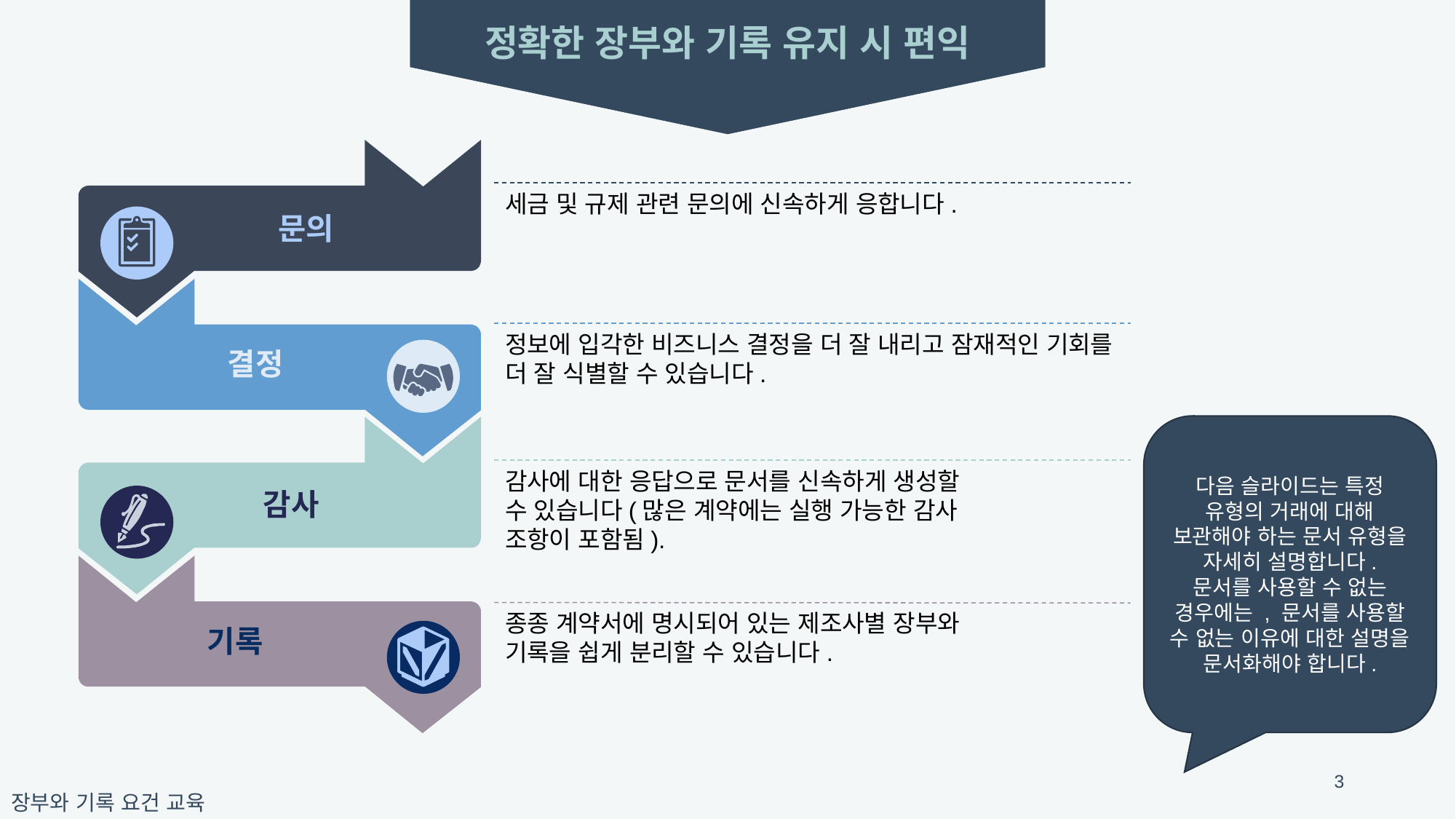

정확한 장부와 기록 유지 시 편익

문의

결정

감사

기록
세금 및 규제 관련 문의에 신속하게 응합니다.
정보에 입각한 비즈니스 결정을 더 잘 내리고 잠재적인 기회를 더 잘 식별할 수 있습니다.
감사에 대한 응답으로 문서를 신속하게 생성할
수 있습니다(많은 계약에는 실행 가능한 감사
조항이 포함됨).
종종 계약서에 명시되어 있는 제조사별 장부와
기록을 쉽게 분리할 수 있습니다.

다음 슬라이드는 특정 유형의 거래에 대해 보관해야 하는 문서 유형을 자세히 설명합니다. 문서를 사용할 수 없는 경우에는 , 문서를 사용할 수 없는 이유에 대한 설명을 문서화해야 합니다.

3